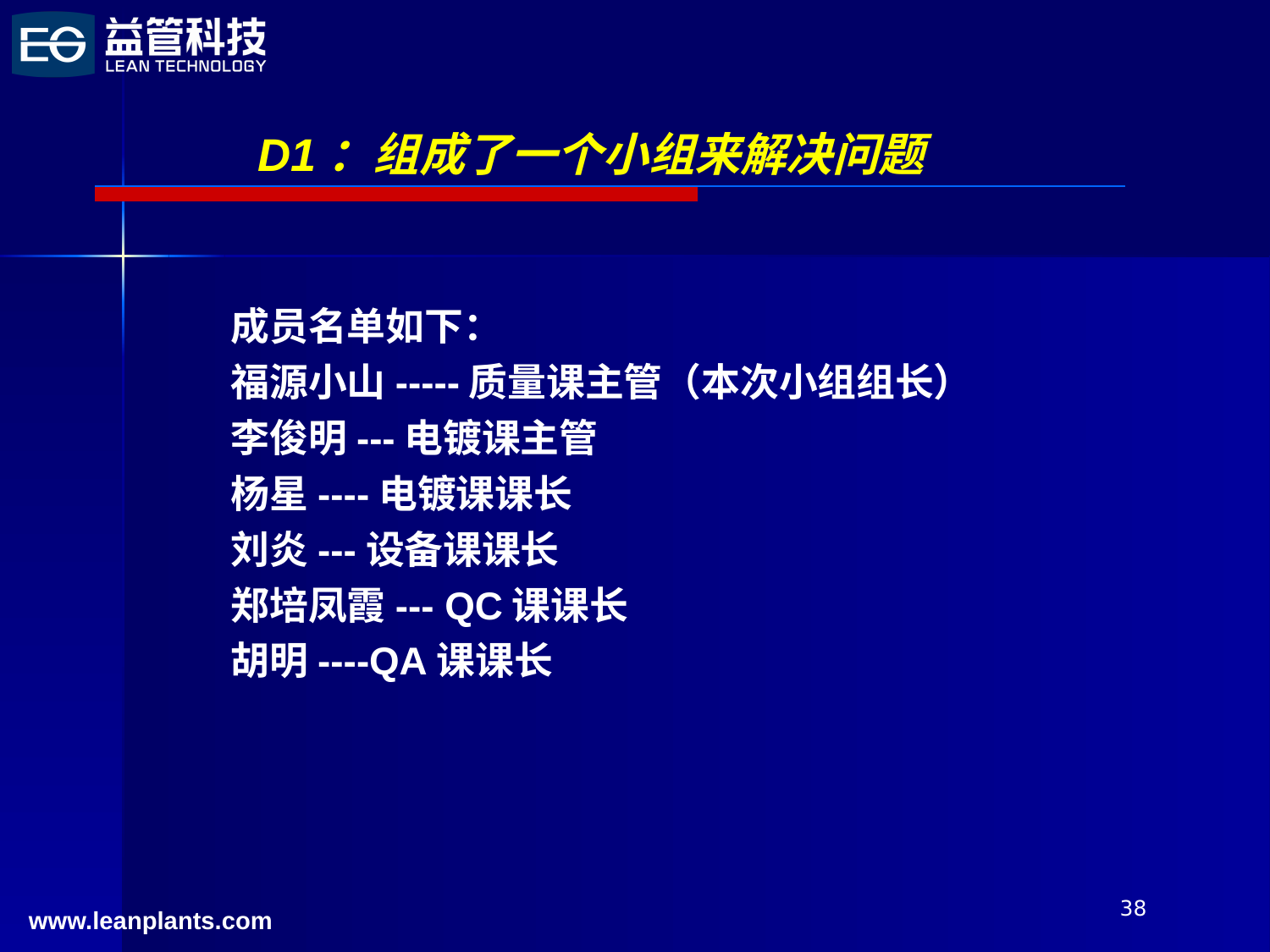

D1：组成了一个小组来解决问题
成员名单如下：
福源小山-----质量课主管（本次小组组长）
李俊明---电镀课主管
杨星----电镀课课长
刘炎---设备课课长
郑培凤霞--- QC课课长
胡明----QA课课长
38